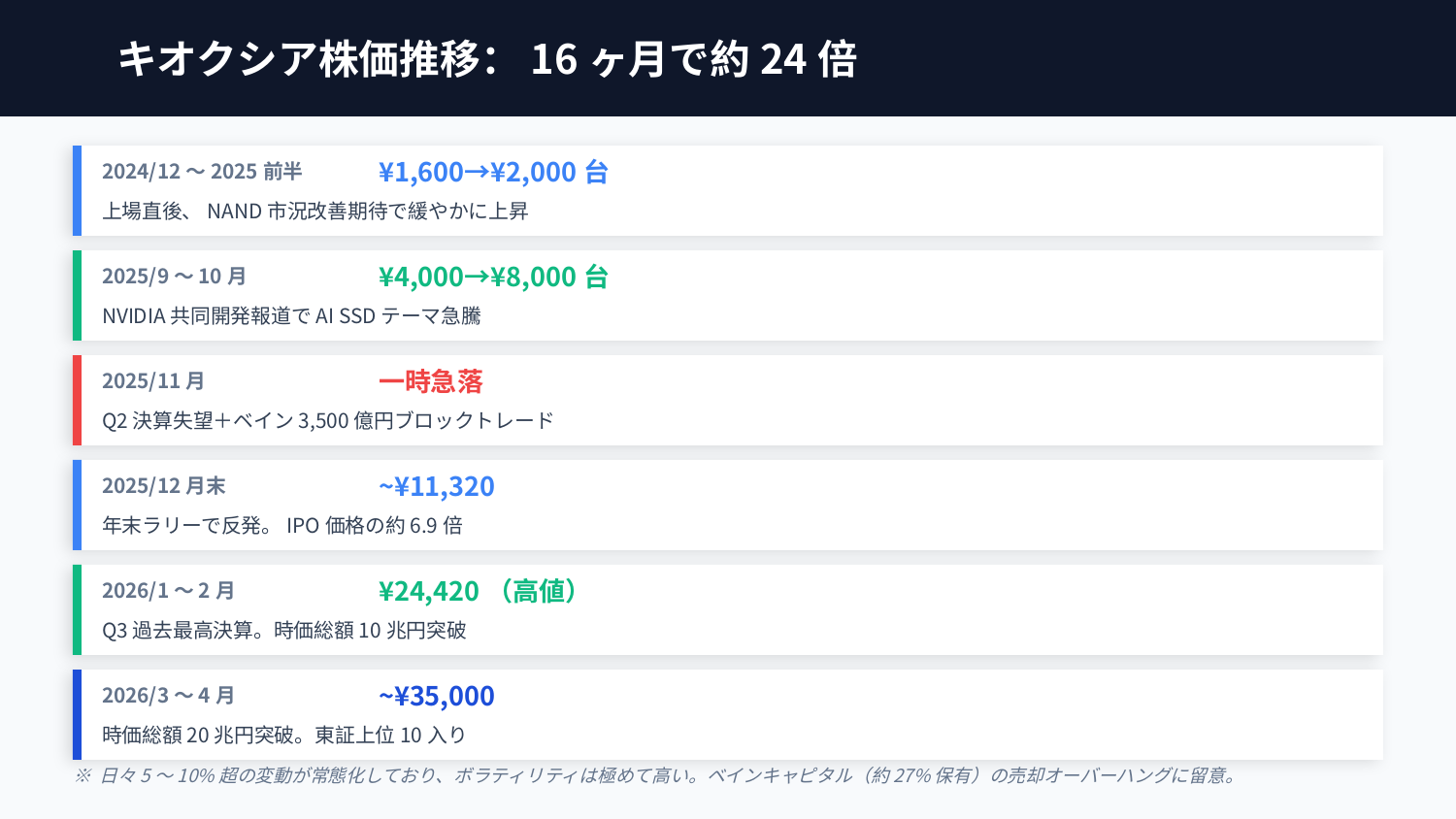

キオクシア株価推移：16ヶ月で約24倍

2024/12〜2025前半
¥1,600→¥2,000台
上場直後、NAND市況改善期待で緩やかに上昇

2025/9〜10月
¥4,000→¥8,000台
NVIDIA共同開発報道でAI SSDテーマ急騰

2025/11月
一時急落
Q2決算失望＋ベイン3,500億円ブロックトレード

2025/12月末
~¥11,320
年末ラリーで反発。IPO価格の約6.9倍

2026/1〜2月
¥24,420（高値）
Q3過去最高決算。時価総額10兆円突破

2026/3〜4月
~¥35,000
時価総額20兆円突破。東証上位10入り
※ 日々5〜10%超の変動が常態化しており、ボラティリティは極めて高い。ベインキャピタル（約27%保有）の売却オーバーハングに留意。